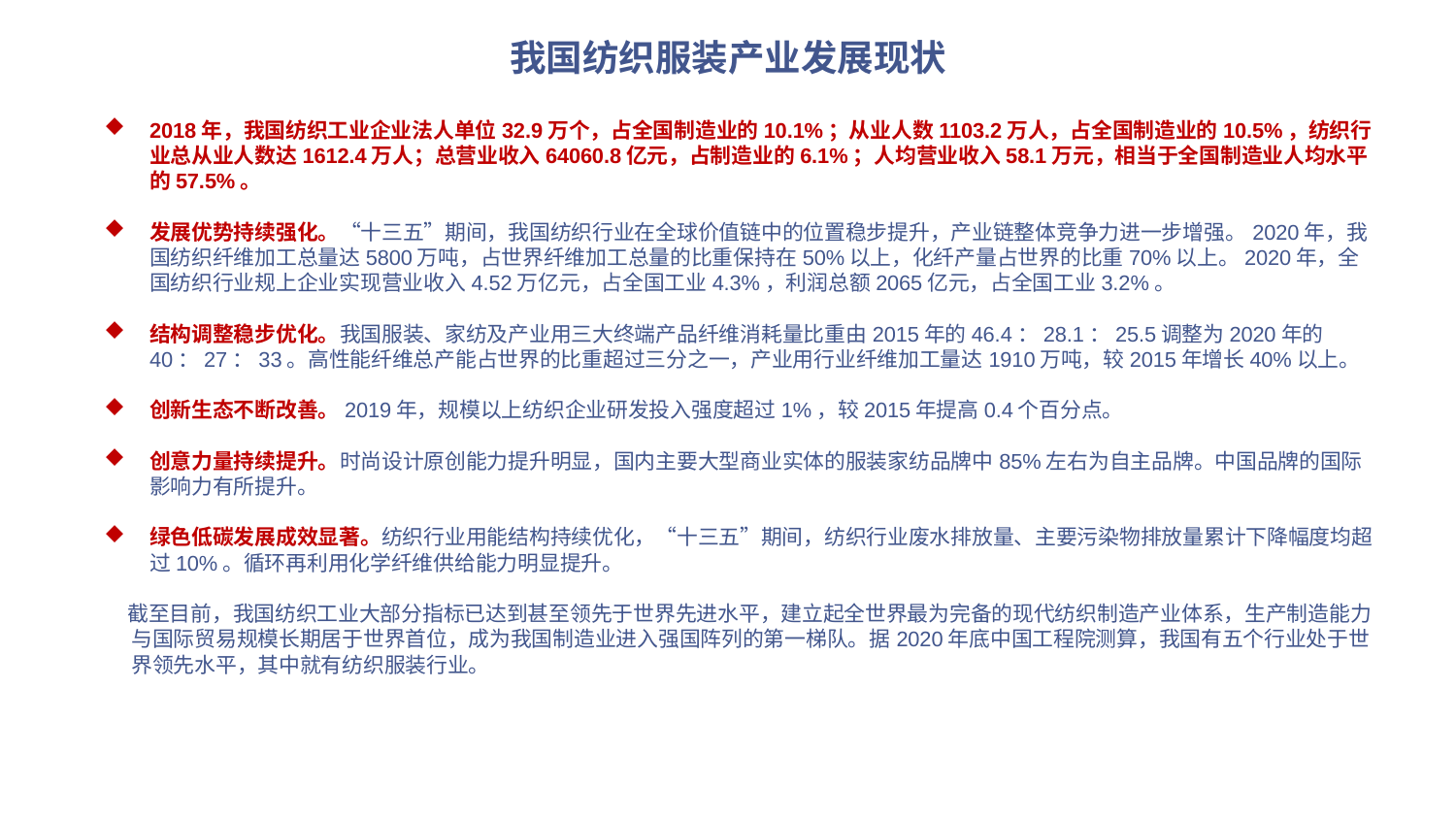

# 我国纺织服装产业发展现状

2018年，我国纺织工业企业法人单位32.9万个，占全国制造业的10.1%；从业人数1103.2万人，占全国制造业的10.5%，纺织行业总从业人数达1612.4万人；总营业收入64060.8亿元，占制造业的6.1%；人均营业收入58.1万元，相当于全国制造业人均水平的57.5%。

发展优势持续强化。“十三五”期间，我国纺织行业在全球价值链中的位置稳步提升，产业链整体竞争力进一步增强。2020年，我国纺织纤维加工总量达5800万吨，占世界纤维加工总量的比重保持在50%以上，化纤产量占世界的比重70%以上。2020年，全国纺织行业规上企业实现营业收入4.52万亿元，占全国工业4.3%，利润总额2065亿元，占全国工业3.2%。

结构调整稳步优化。我国服装、家纺及产业用三大终端产品纤维消耗量比重由2015年的46.4：28.1：25.5调整为2020年的40：27：33。高性能纤维总产能占世界的比重超过三分之一，产业用行业纤维加工量达1910万吨，较2015年增长40%以上。

创新生态不断改善。2019年，规模以上纺织企业研发投入强度超过1%，较2015年提高0.4个百分点。

创意力量持续提升。时尚设计原创能力提升明显，国内主要大型商业实体的服装家纺品牌中85%左右为自主品牌。中国品牌的国际影响力有所提升。

绿色低碳发展成效显著。纺织行业用能结构持续优化，“十三五”期间，纺织行业废水排放量、主要污染物排放量累计下降幅度均超过10%。循环再利用化学纤维供给能力明显提升。

    截至目前，我国纺织工业大部分指标已达到甚至领先于世界先进水平，建立起全世界最为完备的现代纺织制造产业体系，生产制造能力与国际贸易规模长期居于世界首位，成为我国制造业进入强国阵列的第一梯队。据2020年底中国工程院测算，我国有五个行业处于世界领先水平，其中就有纺织服装行业。